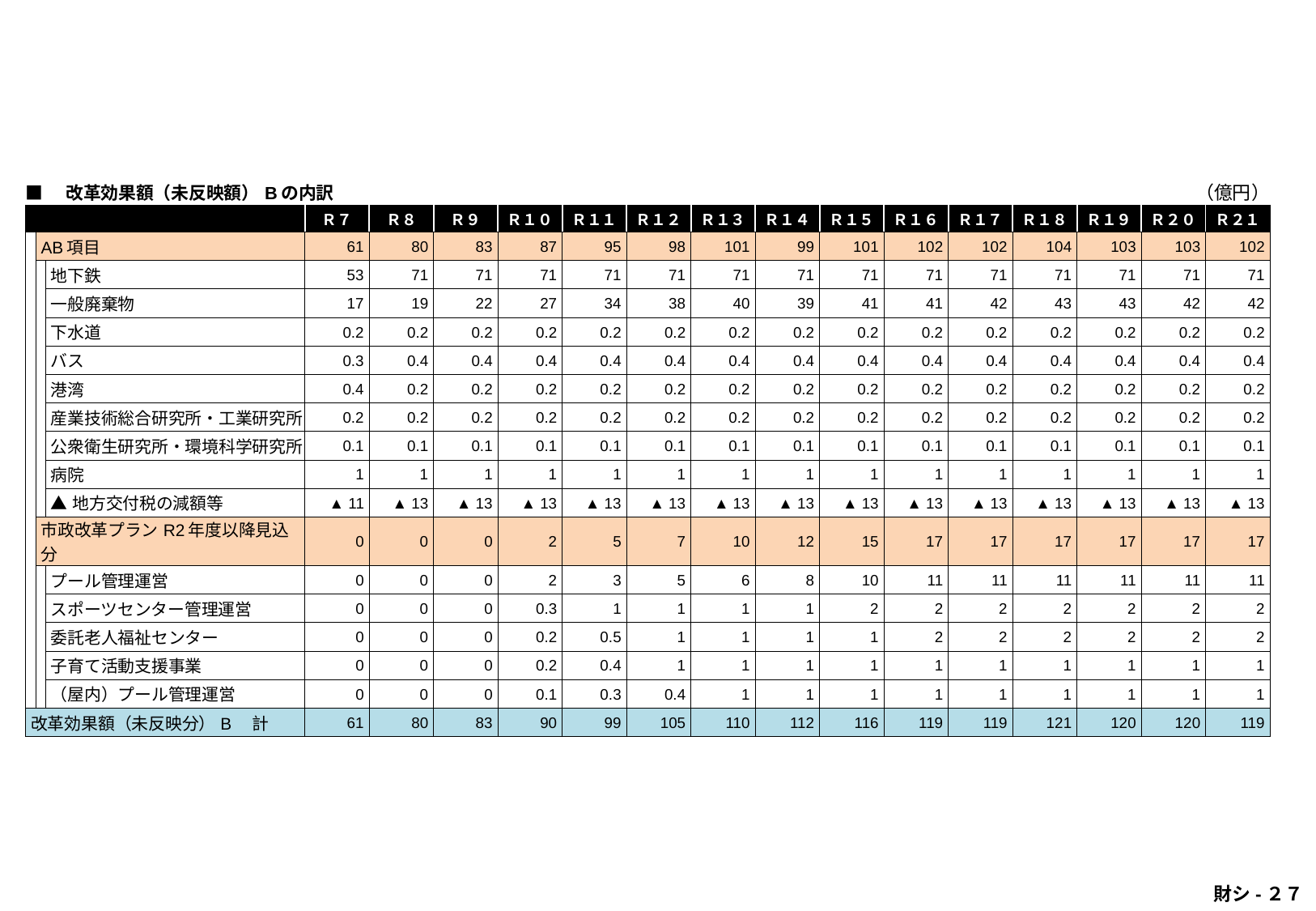

| ■　改革効果額（未反映額）Bの内訳 |  |  |  |  |  |  |  |  |  |  |  |  |  |  |  |  | （億円） |  |
| --- | --- | --- | --- | --- | --- | --- | --- | --- | --- | --- | --- | --- | --- | --- | --- | --- | --- | --- |
|  |  |  |  | Ｒ７ | Ｒ８ | Ｒ９ | Ｒ１０ | Ｒ１１ | Ｒ１２ | Ｒ１３ | Ｒ１４ | Ｒ１５ | Ｒ１６ | Ｒ１７ | Ｒ１８ | Ｒ１９ | Ｒ２０ | Ｒ２１ |
|  | AB項目 |  |  | 61 | 80 | 83 | 87 | 95 | 98 | 101 | 99 | 101 | 102 | 102 | 104 | 103 | 103 | 102 |
|  |  | 地下鉄 |  | 53 | 71 | 71 | 71 | 71 | 71 | 71 | 71 | 71 | 71 | 71 | 71 | 71 | 71 | 71 |
|  |  | 一般廃棄物 |  | 17 | 19 | 22 | 27 | 34 | 38 | 40 | 39 | 41 | 41 | 42 | 43 | 43 | 42 | 42 |
|  |  | 下水道 |  | 0.2 | 0.2 | 0.2 | 0.2 | 0.2 | 0.2 | 0.2 | 0.2 | 0.2 | 0.2 | 0.2 | 0.2 | 0.2 | 0.2 | 0.2 |
|  |  | バス |  | 0.3 | 0.4 | 0.4 | 0.4 | 0.4 | 0.4 | 0.4 | 0.4 | 0.4 | 0.4 | 0.4 | 0.4 | 0.4 | 0.4 | 0.4 |
|  |  | 港湾 |  | 0.4 | 0.2 | 0.2 | 0.2 | 0.2 | 0.2 | 0.2 | 0.2 | 0.2 | 0.2 | 0.2 | 0.2 | 0.2 | 0.2 | 0.2 |
|  |  | 産業技術総合研究所・工業研究所 |  | 0.2 | 0.2 | 0.2 | 0.2 | 0.2 | 0.2 | 0.2 | 0.2 | 0.2 | 0.2 | 0.2 | 0.2 | 0.2 | 0.2 | 0.2 |
|  |  | 公衆衛生研究所・環境科学研究所 |  | 0.1 | 0.1 | 0.1 | 0.1 | 0.1 | 0.1 | 0.1 | 0.1 | 0.1 | 0.1 | 0.1 | 0.1 | 0.1 | 0.1 | 0.1 |
|  |  | 病院 |  | 1 | 1 | 1 | 1 | 1 | 1 | 1 | 1 | 1 | 1 | 1 | 1 | 1 | 1 | 1 |
|  |  | ▲地方交付税の減額等 |  | ▲ 11 | ▲ 13 | ▲ 13 | ▲ 13 | ▲ 13 | ▲ 13 | ▲ 13 | ▲ 13 | ▲ 13 | ▲ 13 | ▲ 13 | ▲ 13 | ▲ 13 | ▲ 13 | ▲ 13 |
|  | 市政改革プランR2年度以降見込分 |  |  | 0 | 0 | 0 | 2 | 5 | 7 | 10 | 12 | 15 | 17 | 17 | 17 | 17 | 17 | 17 |
|  |  | プール管理運営 |  | 0 | 0 | 0 | 2 | 3 | 5 | 6 | 8 | 10 | 11 | 11 | 11 | 11 | 11 | 11 |
|  |  | スポーツセンター管理運営 |  | 0 | 0 | 0 | 0.3 | 1 | 1 | 1 | 1 | 2 | 2 | 2 | 2 | 2 | 2 | 2 |
|  |  | 委託老人福祉センター |  | 0 | 0 | 0 | 0.2 | 0.5 | 1 | 1 | 1 | 1 | 2 | 2 | 2 | 2 | 2 | 2 |
|  |  | 子育て活動支援事業 |  | 0 | 0 | 0 | 0.2 | 0.4 | 1 | 1 | 1 | 1 | 1 | 1 | 1 | 1 | 1 | 1 |
|  |  | （屋内）プール管理運営 |  | 0 | 0 | 0 | 0.1 | 0.3 | 0.4 | 1 | 1 | 1 | 1 | 1 | 1 | 1 | 1 | 1 |
| 改革効果額（未反映分）B　計 |  |  |  | 61 | 80 | 83 | 90 | 99 | 105 | 110 | 112 | 116 | 119 | 119 | 121 | 120 | 120 | 119 |
 財シ-２７